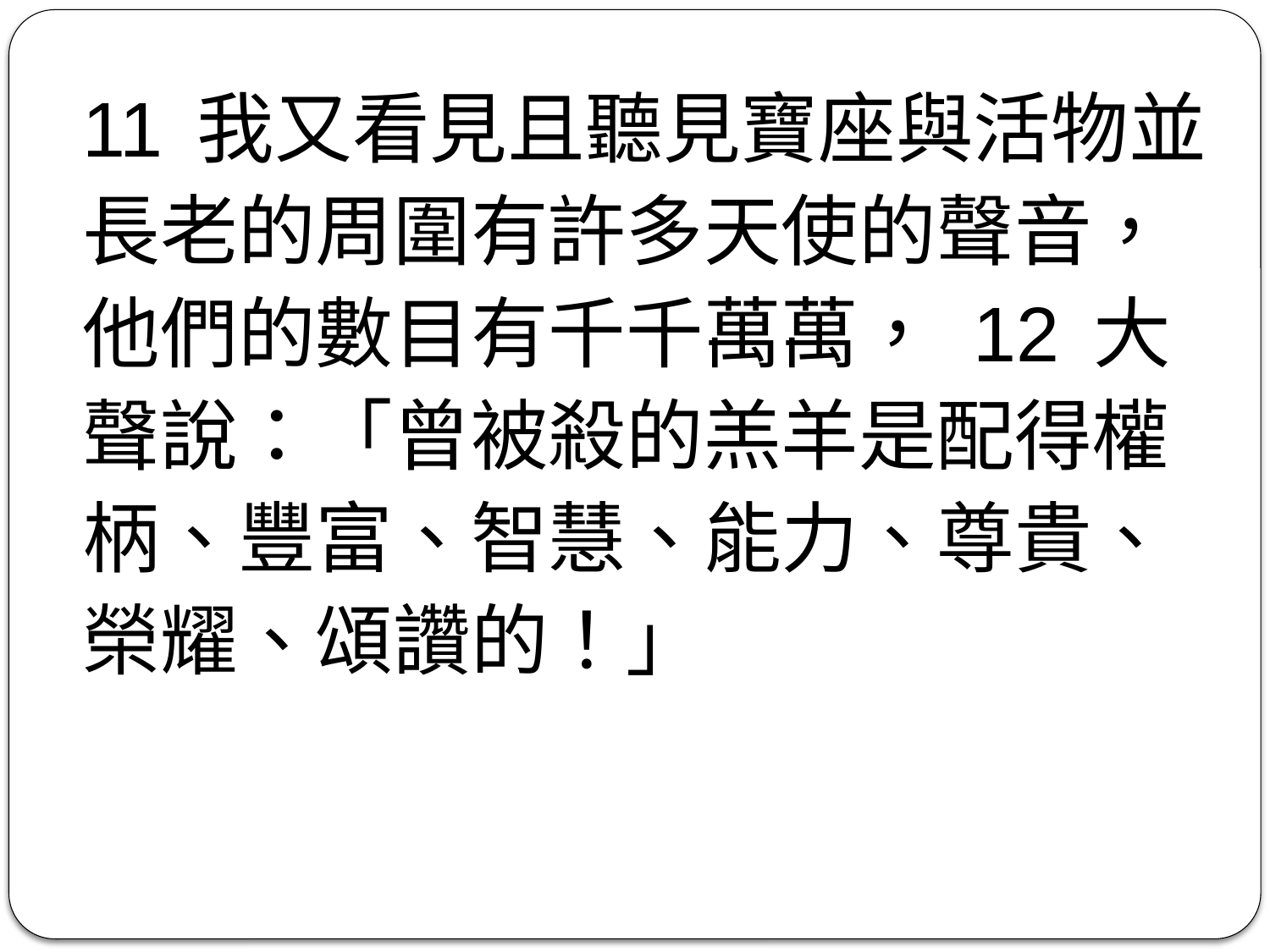

11 我又看見且聽見寶座與活物並長老的周圍有許多天使的聲音，他們的數目有千千萬萬， 12 大聲說：「曾被殺的羔羊是配得權柄、豐富、智慧、能力、尊貴、榮耀、頌讚的！」